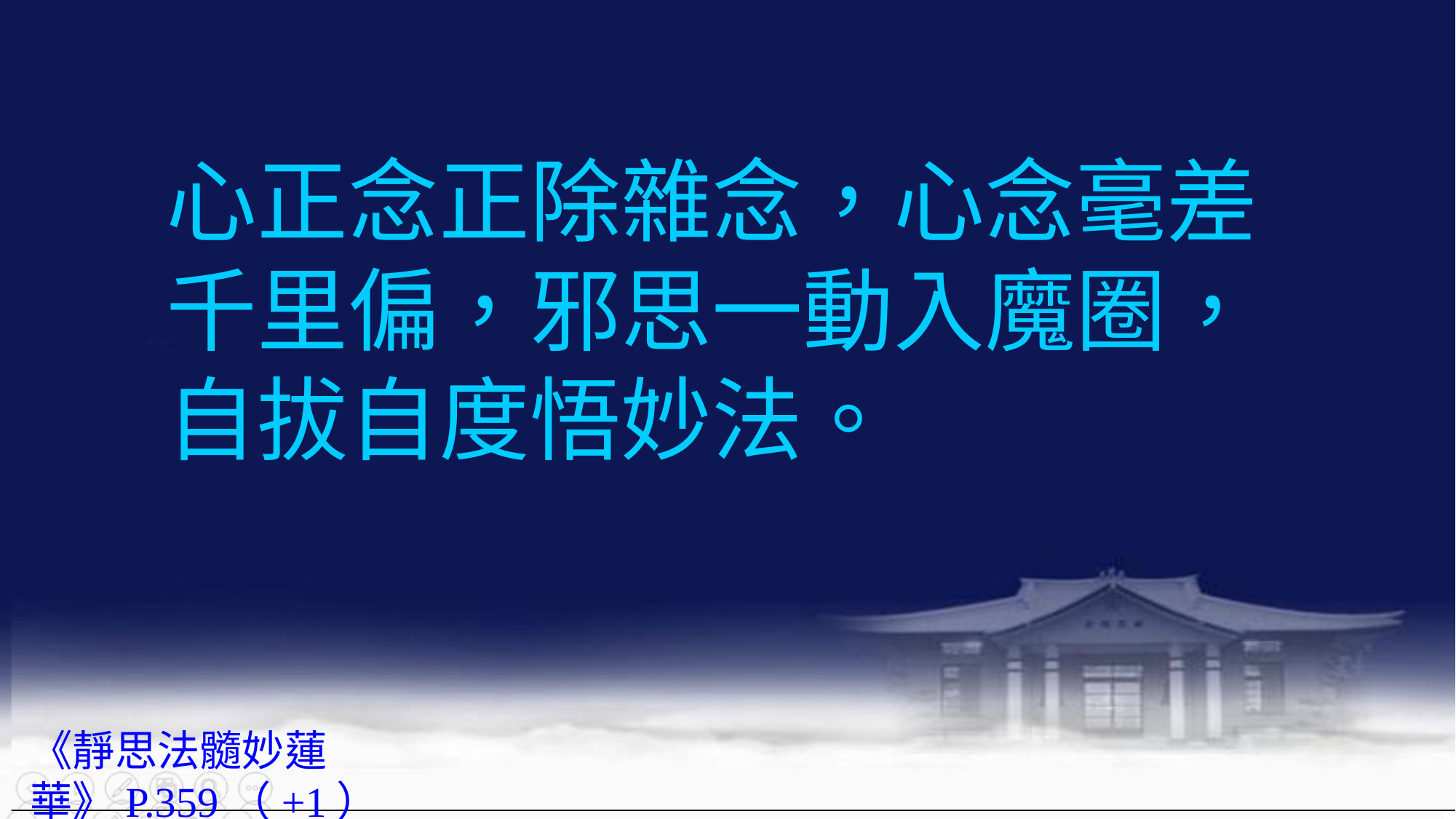

心正念正除雜念，心念毫差千里偏，邪思一動入魔圈，自拔自度悟妙法。
《靜思法髓妙蓮華》P.359（+1）